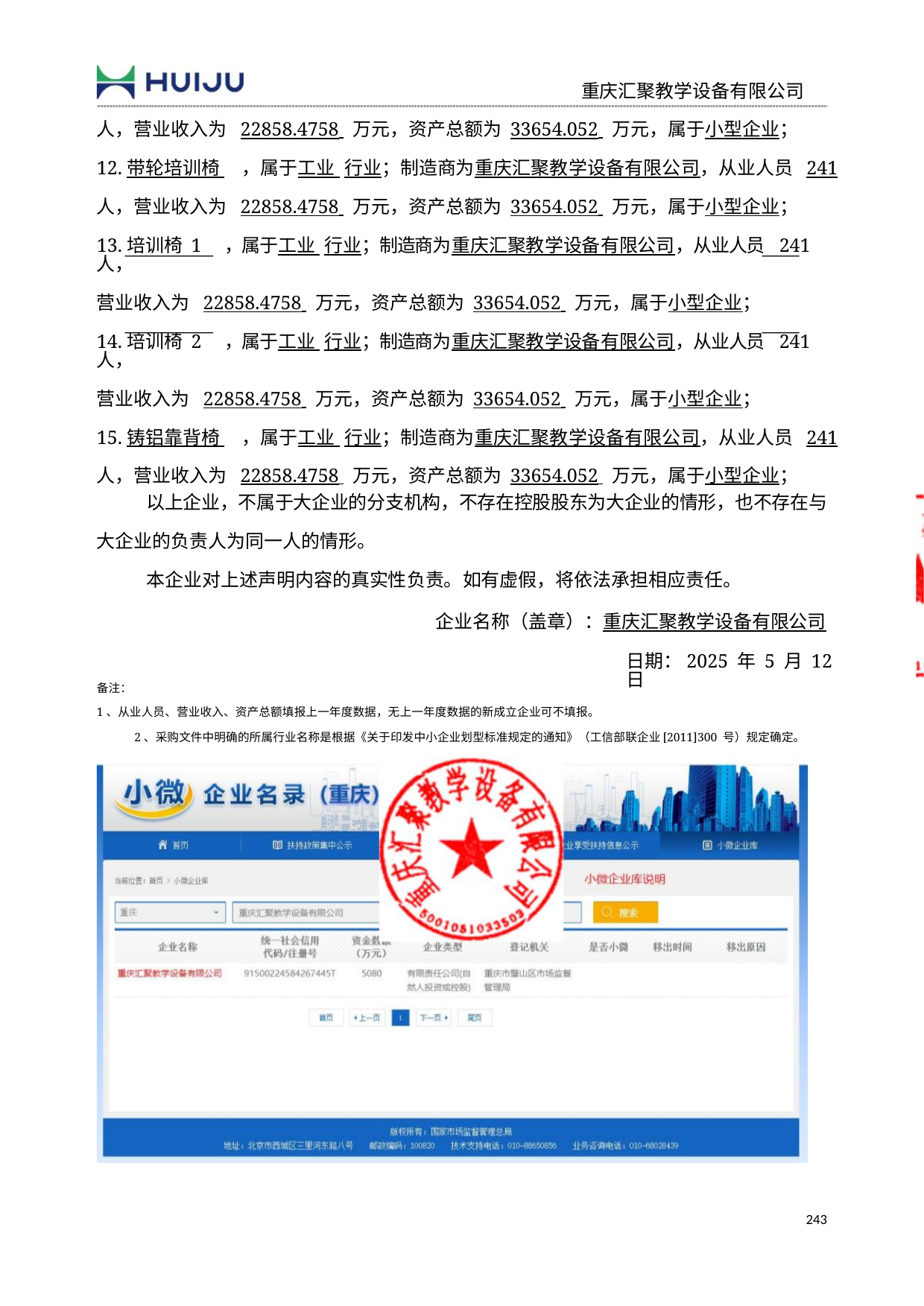

重庆汇聚教学设备有限公司
人，营业收入为 22858.4758  万元，资产总额为 33654.052  万元，属于小型企业；
12.带轮培训椅  ，属于工业 行业；制造商为重庆汇聚教学设备有限公司，从业人员 241
人，营业收入为 22858.4758  万元，资产总额为 33654.052  万元，属于小型企业；
13.培训椅 1 ，属于工业 行业；制造商为重庆汇聚教学设备有限公司，从业人员 241 人，
营业收入为 22858.4758  万元，资产总额为 33654.052  万元，属于小型企业；
14.培训椅 2 ，属于工业 行业；制造商为重庆汇聚教学设备有限公司，从业人员 241 人，
营业收入为 22858.4758  万元，资产总额为 33654.052  万元，属于小型企业；
15.铸铝靠背椅  ，属于工业 行业；制造商为重庆汇聚教学设备有限公司，从业人员 241
人，营业收入为 22858.4758  万元，资产总额为 33654.052  万元，属于小型企业；

以上企业，不属于大企业的分支机构，不存在控股股东为大企业的情形，也不存在与
大企业的负责人为同一人的情形。
本企业对上述声明内容的真实性负责。如有虚假，将依法承担相应责任。
企业名称（盖章）：重庆汇聚教学设备有限公司
日期：2025 年 5 月 12 日
备注：
1、从业人员、营业收入、资产总额填报上一年度数据，无上一年度数据的新成立企业可不填报。
2、采购文件中明确的所属行业名称是根据《关于印发中小企业划型标准规定的通知》（工信部联企业[2011]300 号）规定确定。

243